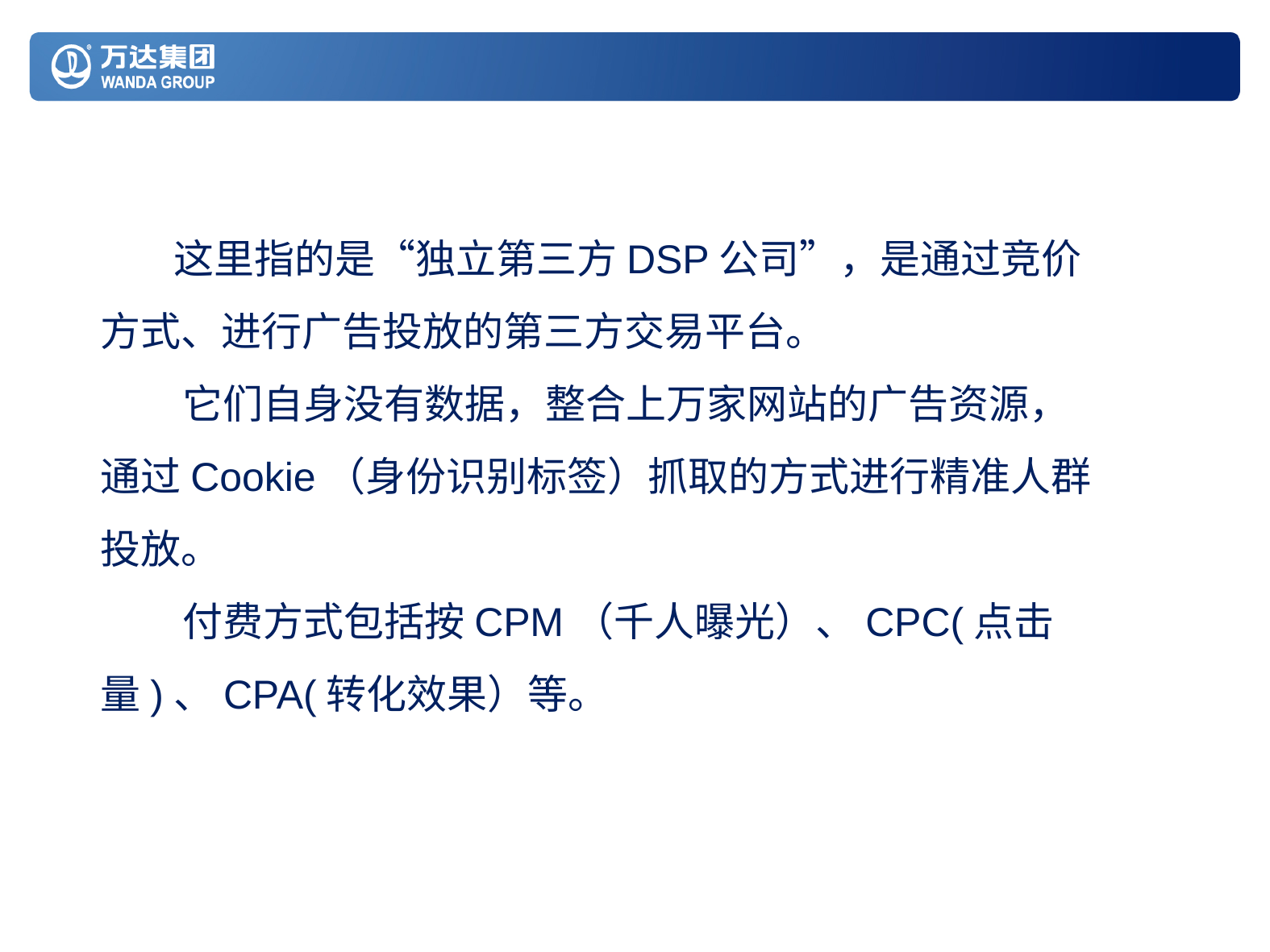

这里指的是“独立第三方DSP公司”，是通过竞价方式、进行广告投放的第三方交易平台。
        它们自身没有数据，整合上万家网站的广告资源，通过Cookie（身份识别标签）抓取的方式进行精准人群投放。
        付费方式包括按CPM（千人曝光）、CPC(点击量)、CPA(转化效果）等。